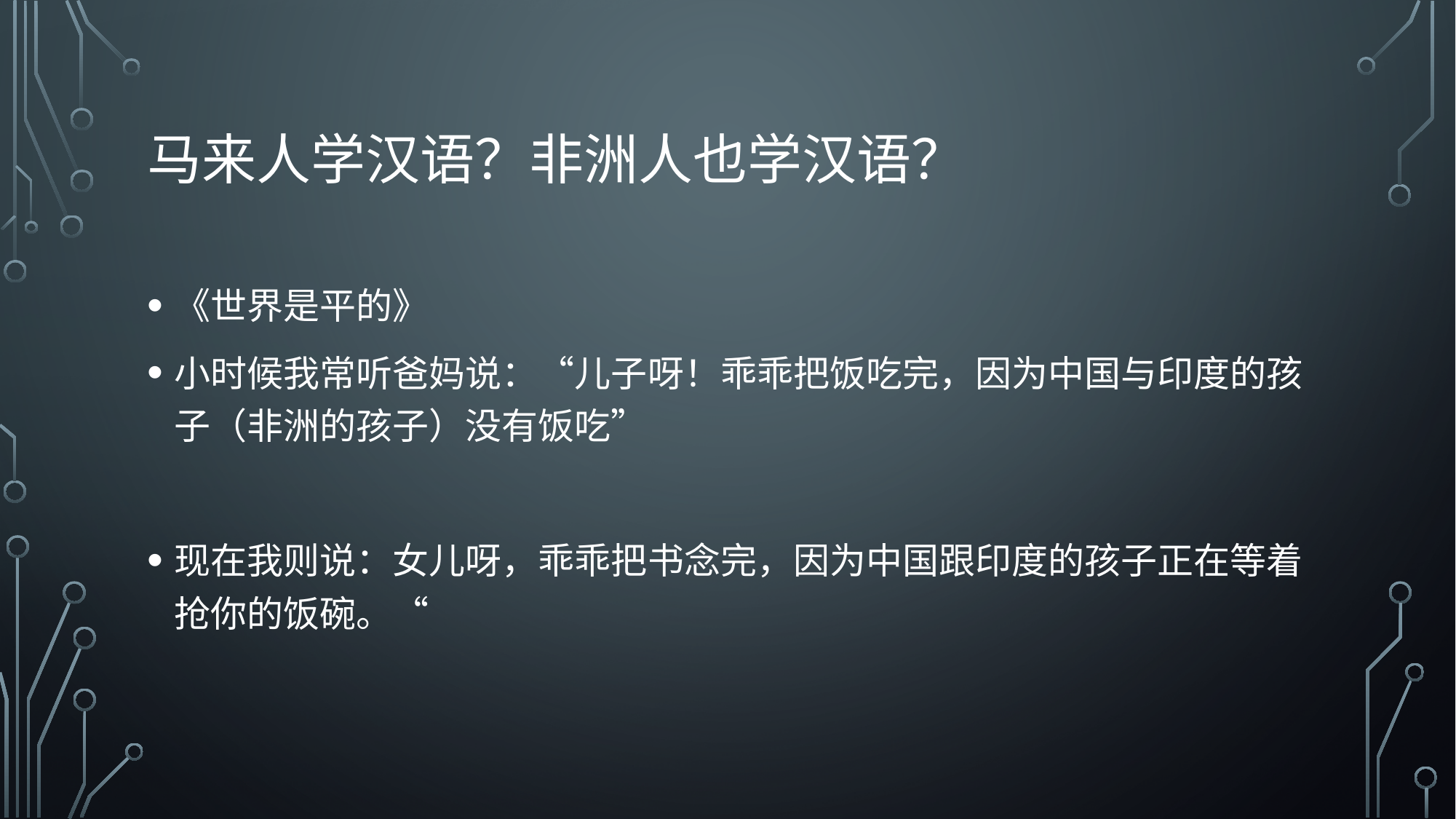

# 马来人学汉语？非洲人也学汉语？
《世界是平的》
小时候我常听爸妈说：“儿子呀！乖乖把饭吃完，因为中国与印度的孩子（非洲的孩子）没有饭吃”

现在我则说：女儿呀，乖乖把书念完，因为中国跟印度的孩子正在等着抢你的饭碗。“